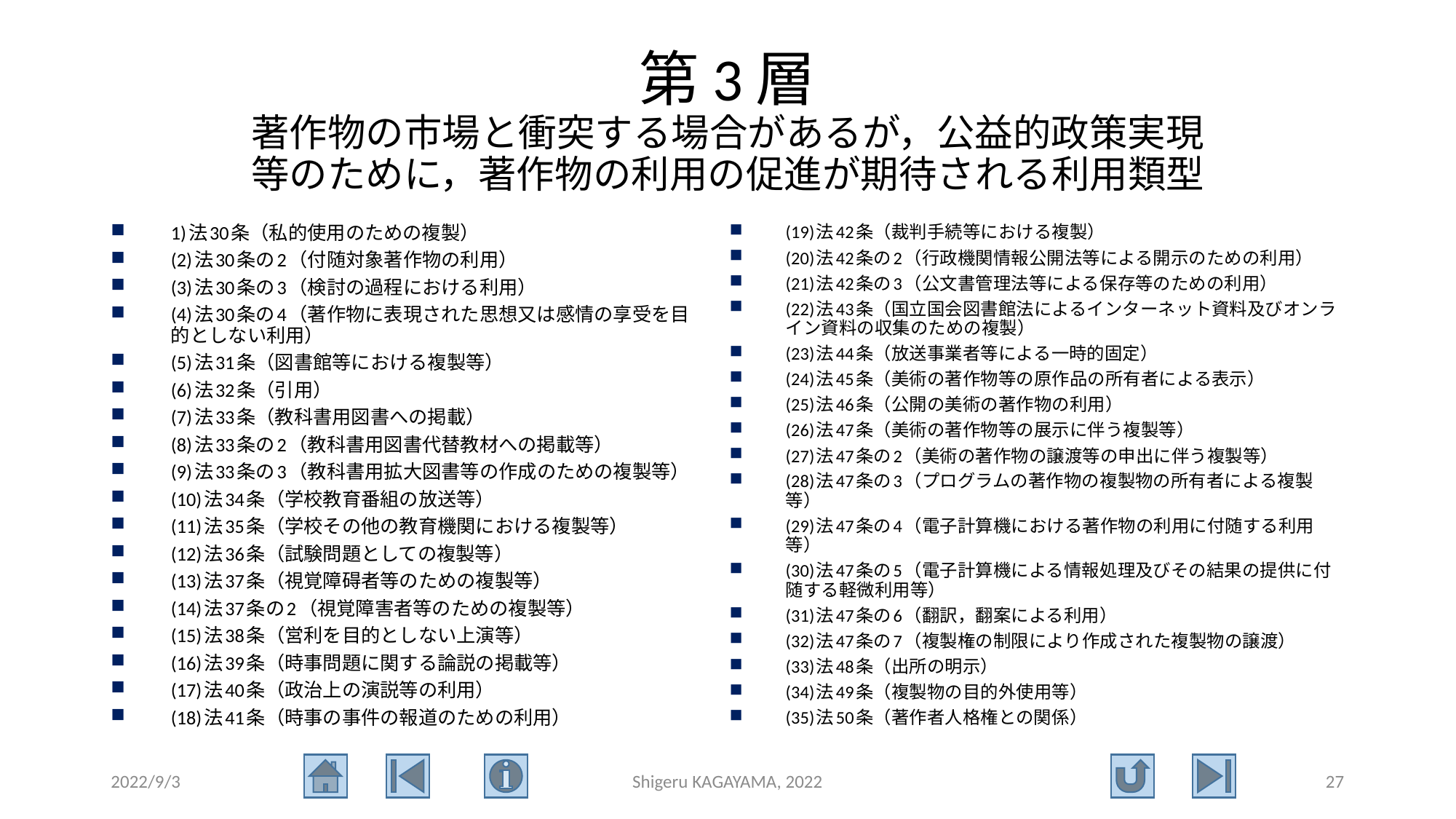

# 第3層 著作物の市場と衝突する場合があるが，公益的政策実現 等のために，著作物の利用の促進が期待される利用類型
1)法30条（私的使用のための複製）
(2)法30条の2（付随対象著作物の利用）
(3)法30条の3（検討の過程における利用）
(4)法30条の4（著作物に表現された思想又は感情の享受を目的としない利用）
(5)法31条（図書館等における複製等）
(6)法32条（引用）
(7)法33条（教科書用図書への掲載）
(8)法33条の2（教科書用図書代替教材への掲載等）
(9)法33条の3（教科書用拡大図書等の作成のための複製等）
(10)法34条（学校教育番組の放送等）
(11)法35条（学校その他の教育機関における複製等）
(12)法36条（試験問題としての複製等）
(13)法37条（視覚障碍者等のための複製等）
(14)法37条の2（視覚障害者等のための複製等）
(15)法38条（営利を目的としない上演等）
(16)法39条（時事問題に関する論説の掲載等）
(17)法40条（政治上の演説等の利用）
(18)法41条（時事の事件の報道のための利用）
(19)法42条（裁判手続等における複製）
(20)法42条の2（行政機関情報公開法等による開示のための利用）
(21)法42条の3（公文書管理法等による保存等のための利用）
(22)法43条（国立国会図書館法によるインターネット資料及びオンライン資料の収集のための複製）
(23)法44条（放送事業者等による一時的固定）
(24)法45条（美術の著作物等の原作品の所有者による表示）
(25)法46条（公開の美術の著作物の利用）
(26)法47条（美術の著作物等の展示に伴う複製等）
(27)法47条の2（美術の著作物の譲渡等の申出に伴う複製等）
(28)法47条の3（プログラムの著作物の複製物の所有者による複製等）
(29)法47条の4（電子計算機における著作物の利用に付随する利用等）
(30)法47条の5（電子計算機による情報処理及びその結果の提供に付随する軽微利用等）
(31)法47条の6（翻訳，翻案による利用）
(32)法47条の7（複製権の制限により作成された複製物の譲渡）
(33)法48条（出所の明示）
(34)法49条（複製物の目的外使用等）
(35)法50条（著作者人格権との関係）
2022/9/3
Shigeru KAGAYAMA, 2022
27